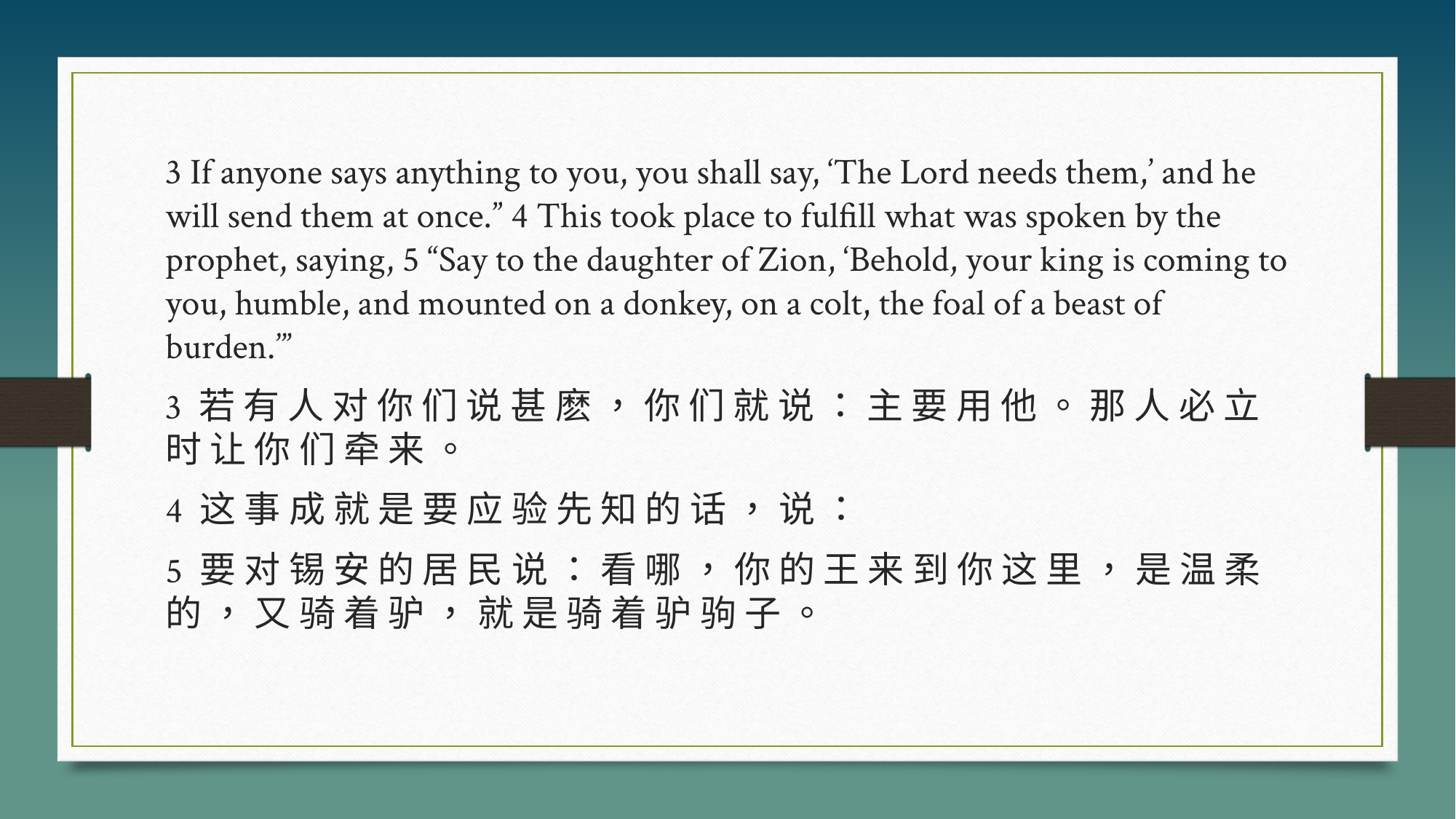

3 If anyone says anything to you, you shall say, ‘The Lord needs them,’ and he will send them at once.” 4 This took place to fulfill what was spoken by the prophet, saying, 5 “Say to the daughter of Zion, ‘Behold, your king is coming to you, humble, and mounted on a donkey, on a colt, the foal of a beast of burden.’”
3 若 有 人 对 你 们 说 甚 麽 ， 你 们 就 说 ： 主 要 用 他 。 那 人 必 立 时 让 你 们 牵 来 。
4 这 事 成 就 是 要 应 验 先 知 的 话 ， 说 ：
5 要 对 锡 安 的 居 民 说 ： 看 哪 ， 你 的 王 来 到 你 这 里 ， 是 温 柔 的 ， 又 骑 着 驴 ， 就 是 骑 着 驴 驹 子 。